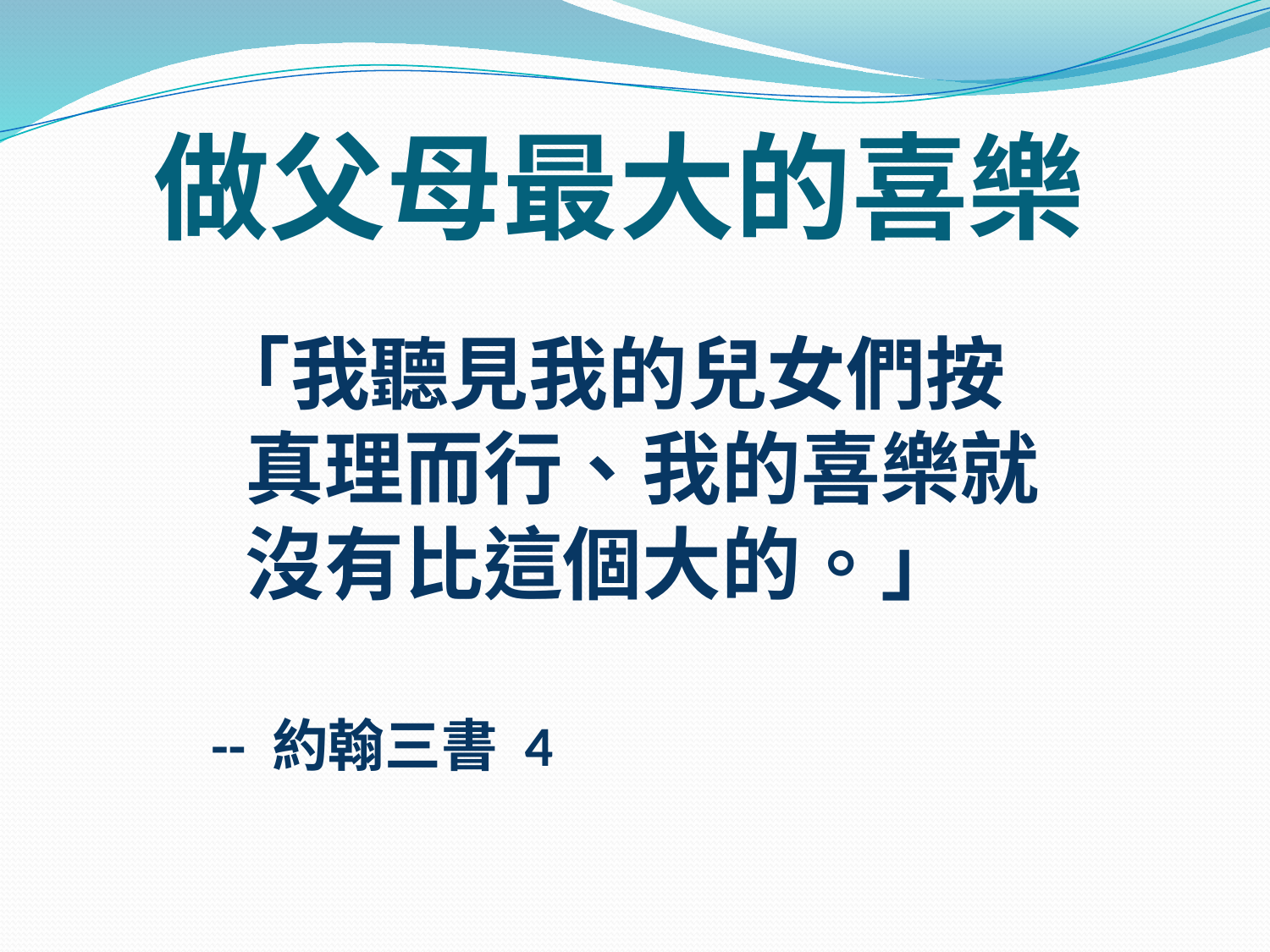

# 做父母最大的喜樂
「我聽見我的兒女們按真理而行、我的喜樂就沒有比這個大的。」

-- 約翰三書 4